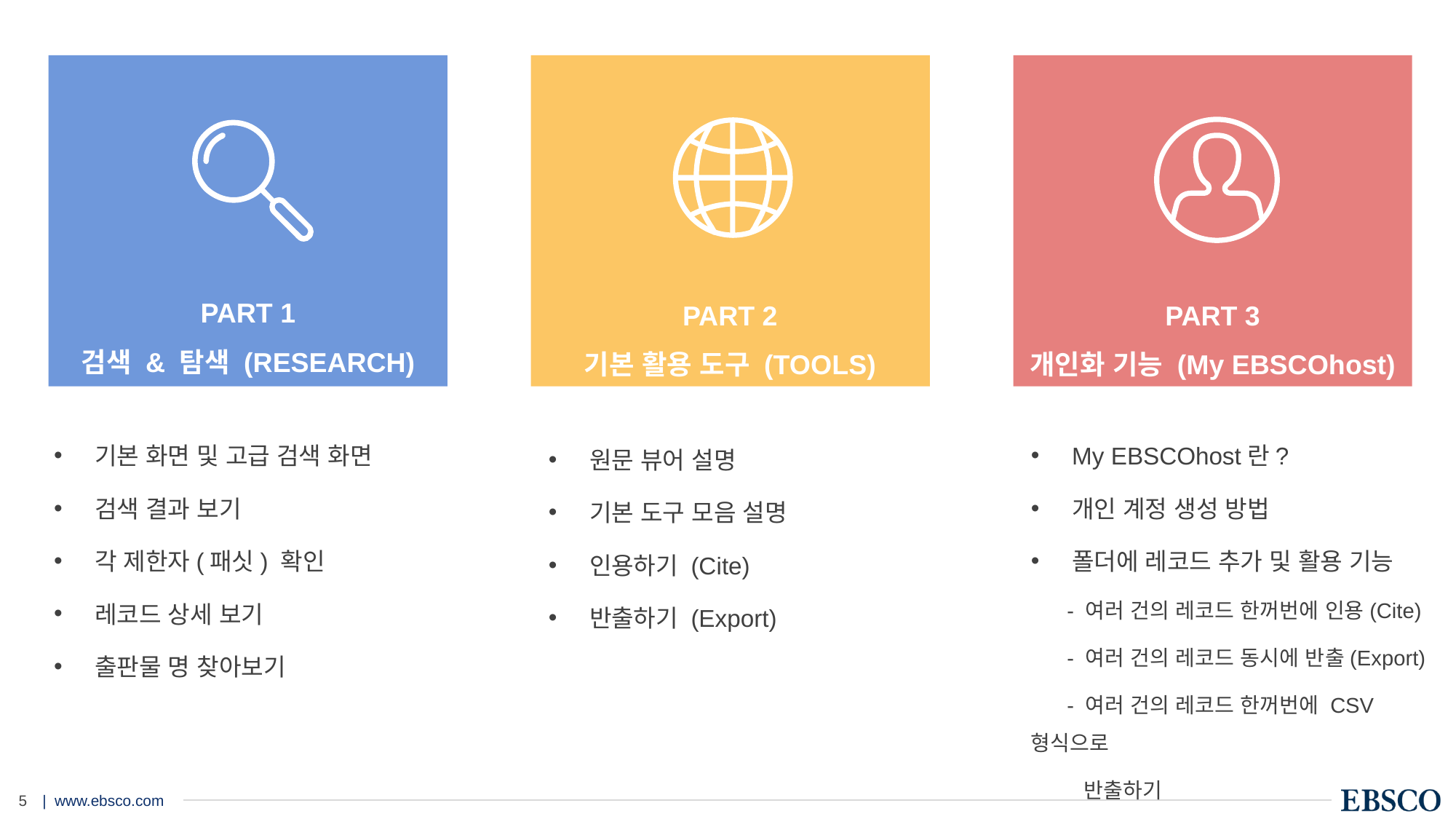

PART 1
검색 & 탐색 (RESEARCH)
PART 2
기본 활용 도구 (TOOLS)
PART 3
개인화 기능 (My EBSCOhost)
기본 화면 및 고급 검색 화면
검색 결과 보기
각 제한자(패싯) 확인
레코드 상세 보기
출판물 명 찾아보기

My EBSCOhost란?
개인 계정 생성 방법
폴더에 레코드 추가 및 활용 기능
      - 여러 건의 레코드 한꺼번에 인용(Cite)
      - 여러 건의 레코드 동시에 반출(Export)
      - 여러 건의 레코드 한꺼번에 CSV 형식으로
        반출하기
원문 뷰어 설명
기본 도구 모음 설명
인용하기 (Cite)
반출하기 (Export)